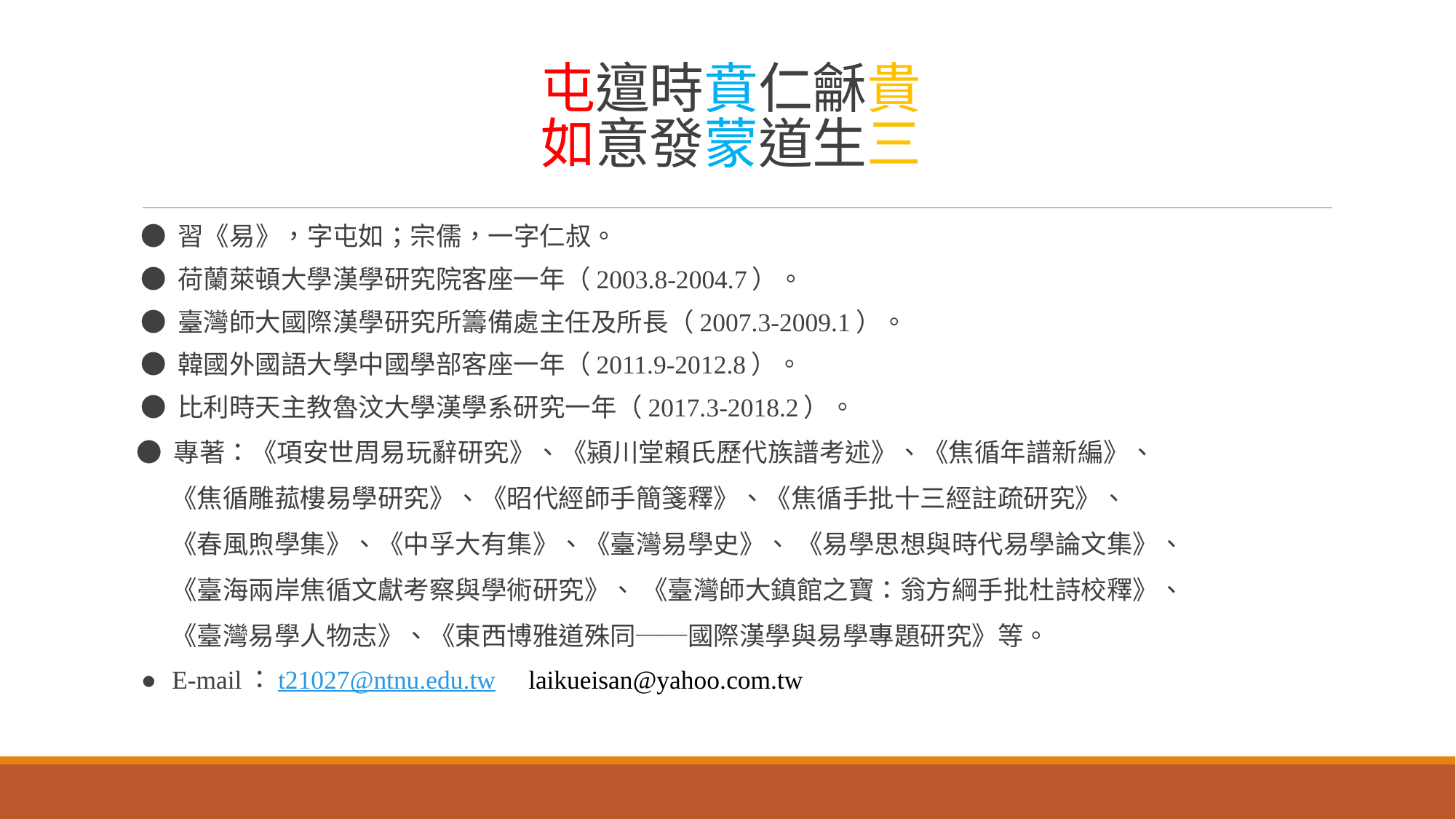

# 屯邅時賁仁龢貴 如意發蒙道生三
● 習《易》，字屯如；宗儒，一字仁叔。
● 荷蘭萊頓大學漢學研究院客座一年（2003.8-2004.7）。
● 臺灣師大國際漢學研究所籌備處主任及所長（2007.3-2009.1）。
● 韓國外國語大學中國學部客座一年（2011.9-2012.8）。
● 比利時天主教魯汶大學漢學系研究一年（2017.3-2018.2）。
 ● 專著：《項安世周易玩辭研究》、《潁川堂賴氏歷代族譜考述》、《焦循年譜新編》、
      《焦循雕菰樓易學研究》、《昭代經師手簡箋釋》、《焦循手批十三經註疏研究》、
      《春風煦學集》、《中孚大有集》、《臺灣易學史》、 《易學思想與時代易學論文集》、
      《臺海兩岸焦循文獻考察與學術研究》、 《臺灣師大鎮館之寶：翁方綱手批杜詩校釋》、
      《臺灣易學人物志》、《東西博雅道殊同──國際漢學與易學專題研究》等。
● E-mail：t21027@ntnu.edu.tw     laikueisan@yahoo.com.tw